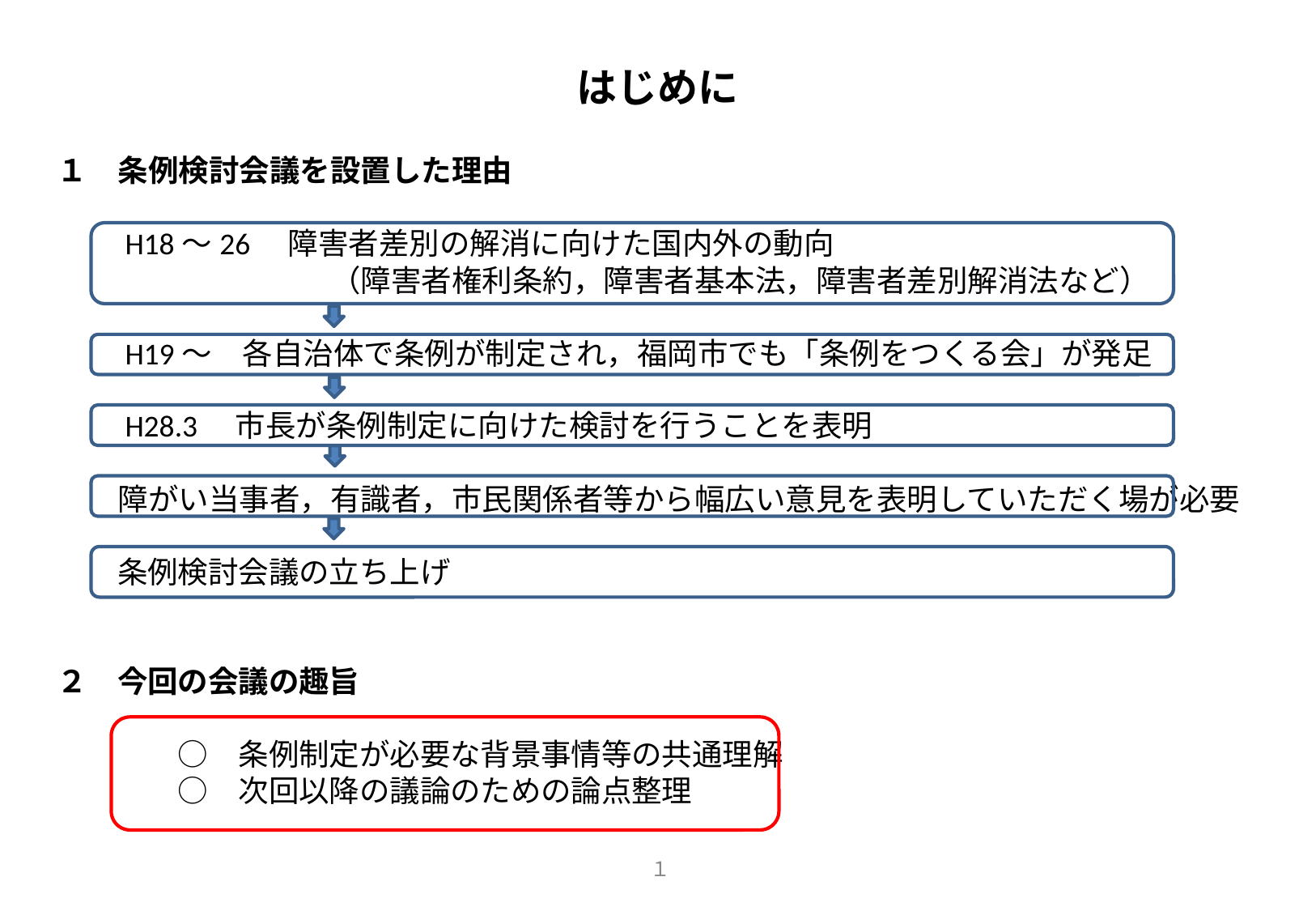

# はじめに
１　条例検討会議を設置した理由

　　H18～26　障害者差別の解消に向けた国内外の動向
　　　　　　　　　（障害者権利条約，障害者基本法，障害者差別解消法など）

　　H19～　各自治体で条例が制定され，福岡市でも「条例をつくる会」が発足

　　H28.3　市長が条例制定に向けた検討を行うことを表明

　　障がい当事者，有識者，市民関係者等から幅広い意見を表明していただく場が必要

　　条例検討会議の立ち上げ

２　今回の会議の趣旨

　　　　○　条例制定が必要な背景事情等の共通理解
　　　　○　次回以降の議論のための論点整理

１